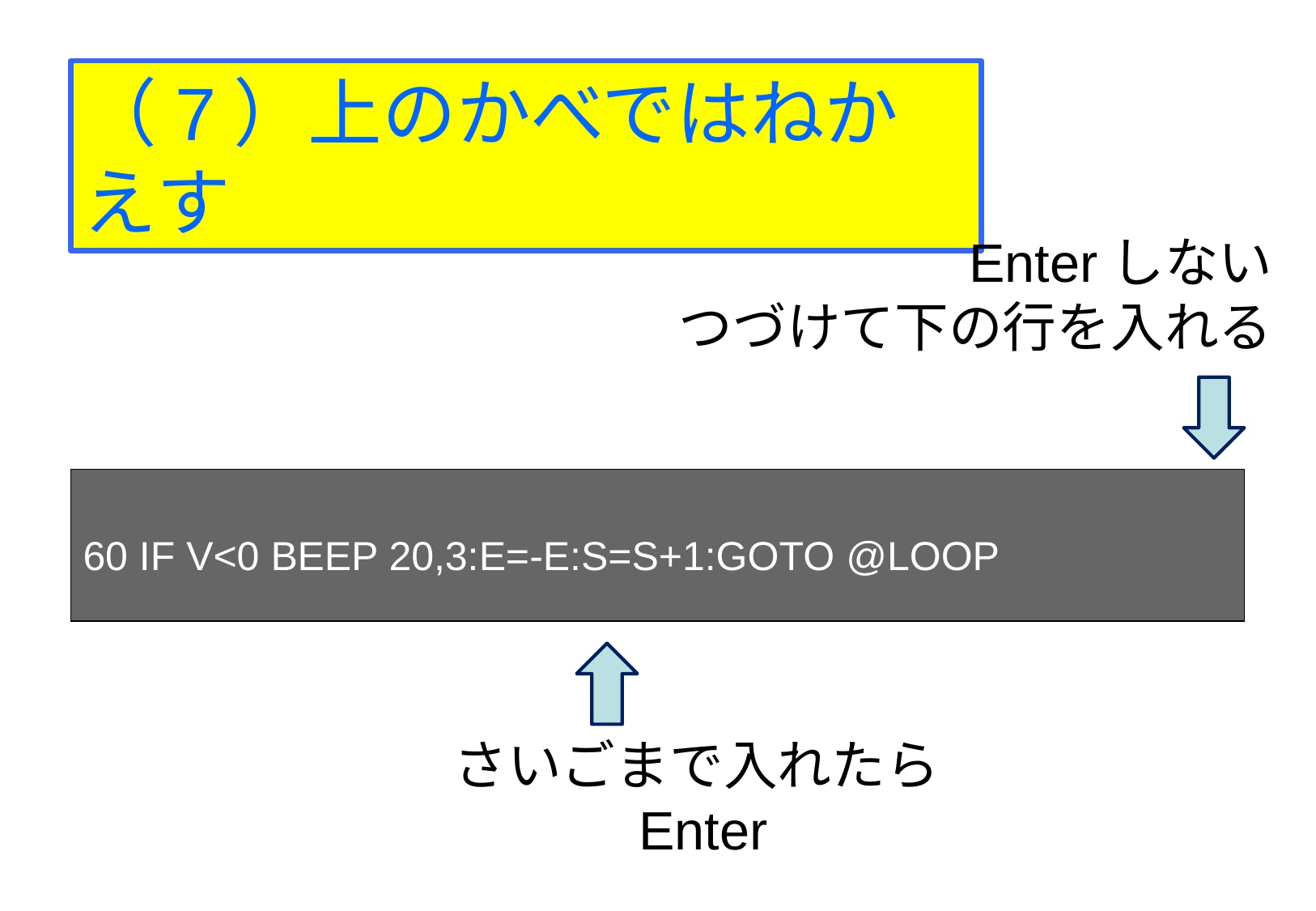

（7）上のかべではねかえす
Enterしない
つづけて下の行を入れる

60 IF V<0 BEEP 20,3:E=-E:S=S+1:GOTO @LOOP

さいごまで入れたらEnter